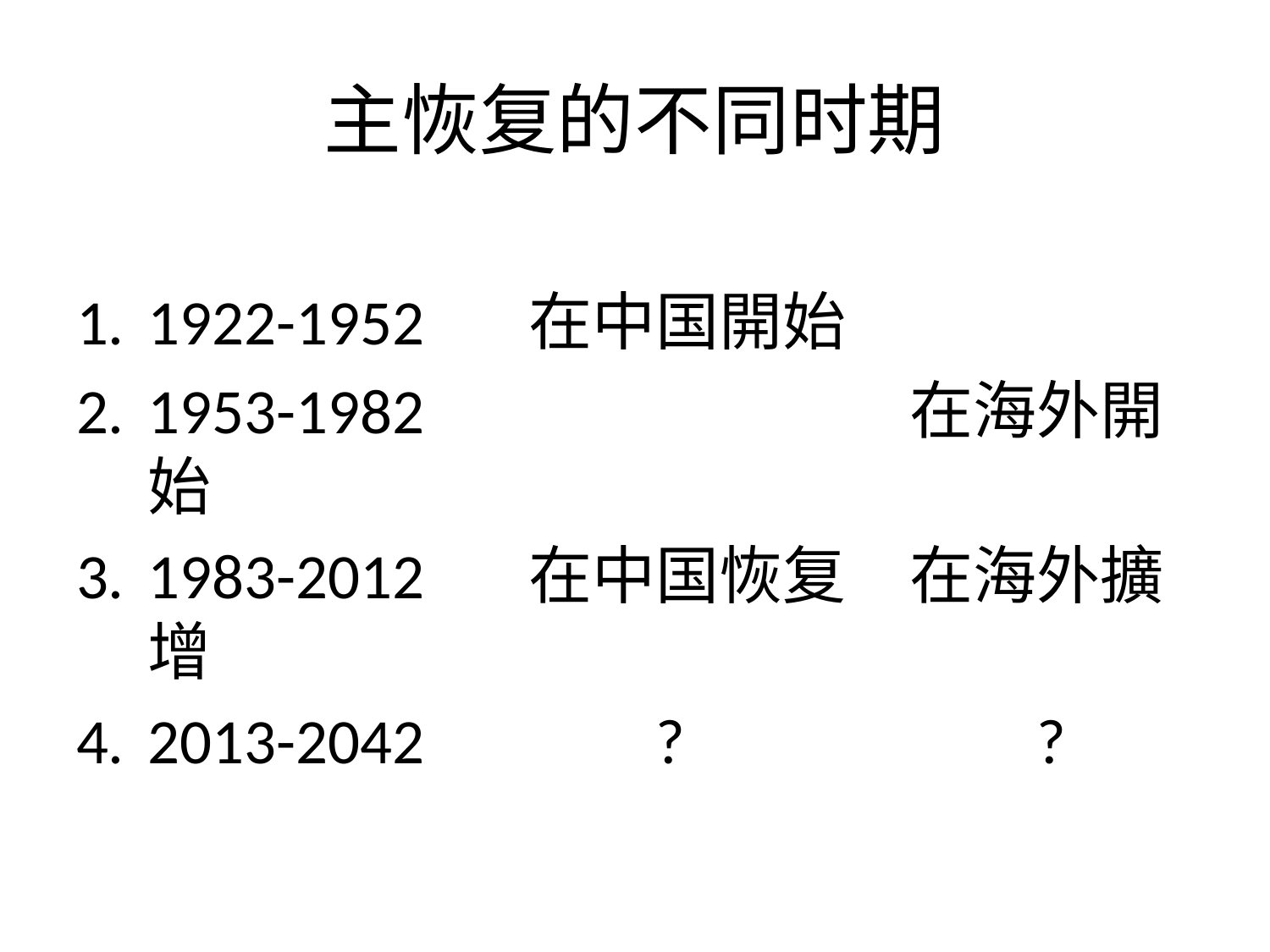

# 主恢复的不同时期
1922-1952	在中国開始
1953-1982				在海外開始
1983-2012	在中国恢复	在海外擴增
2013-2042		?			?